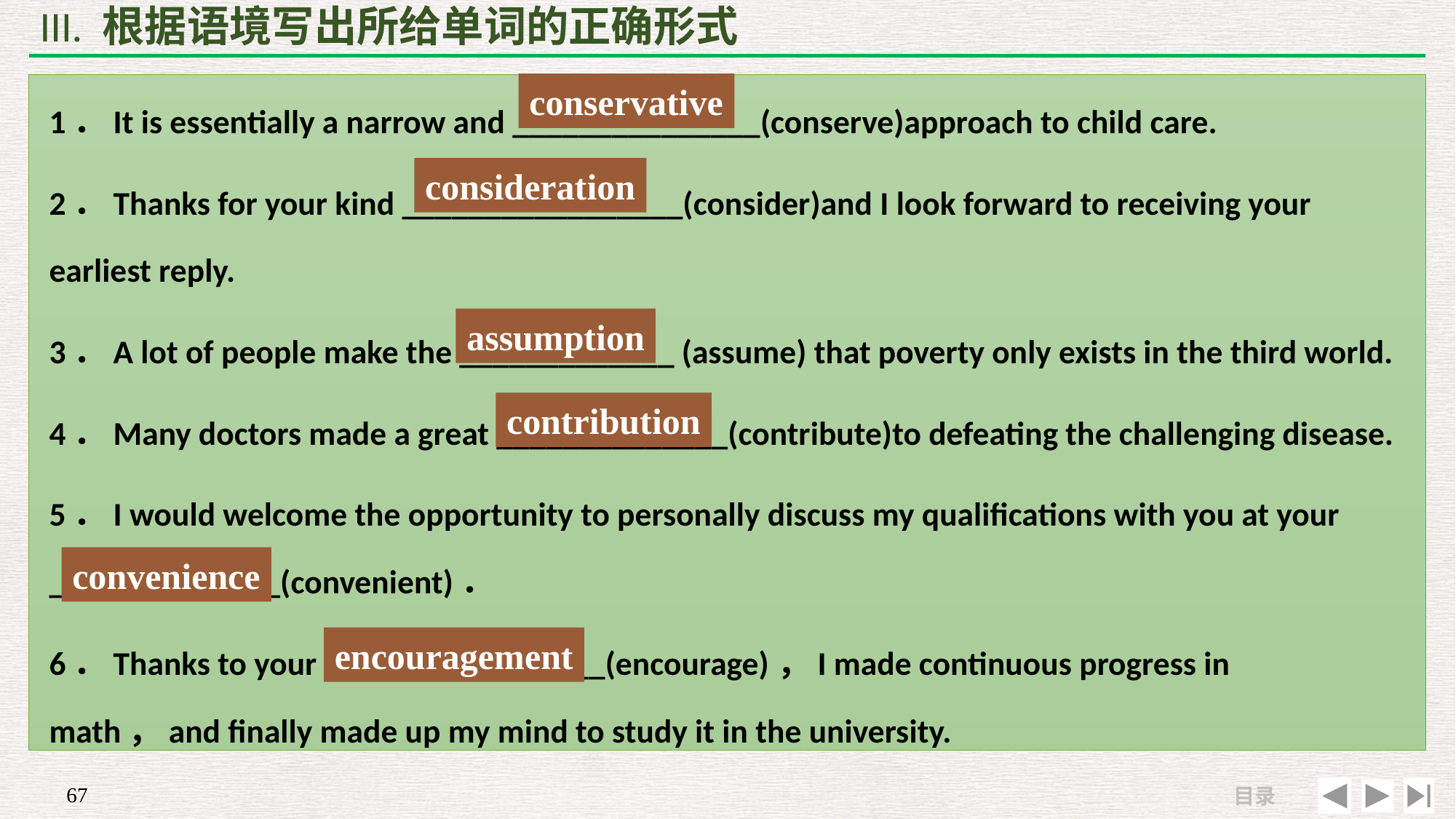

# III. 根据语境写出所给单词的正确形式
1．It is essentially a narrow and _______________(conserve)approach to child care.
2．Thanks for your kind _________________(consider)and I look forward to receiving your earliest reply.
3．A lot of people make the _____________ (assume) that poverty only exists in the third world.
4．Many doctors made a great ______________(contribute)to defeating the challenging disease.
5．I would welcome the opportunity to personally discuss my qualifications with you at your ______________(convenient)．
6．Thanks to your _________________(encourage)，I made continuous progress in math，and finally made up my mind to study it in the university.
conservative

consideration
assumption
contribution
convenience
encouragement